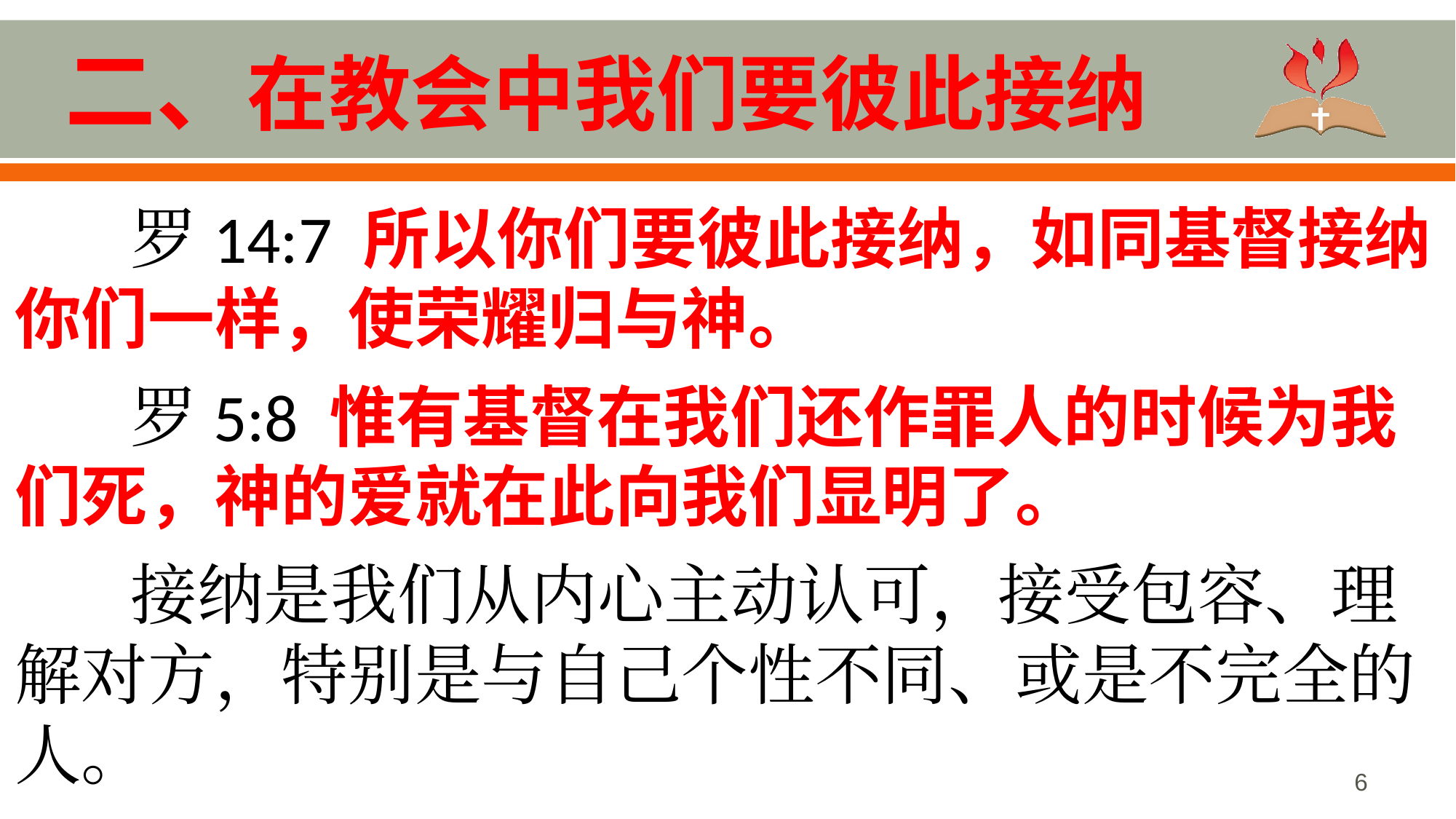

# 二、在教会中我们要彼此接纳
罗14:7 所以你们要彼此接纳，如同基督接纳你们一样，使荣耀归与神。
罗5:8 惟有基督在我们还作罪人的时候为我们死，神的爱就在此向我们显明了。
接纳是我们从内心主动认可，接受包容、理解对方，特别是与自己个性不同、或是不完全的人。

6